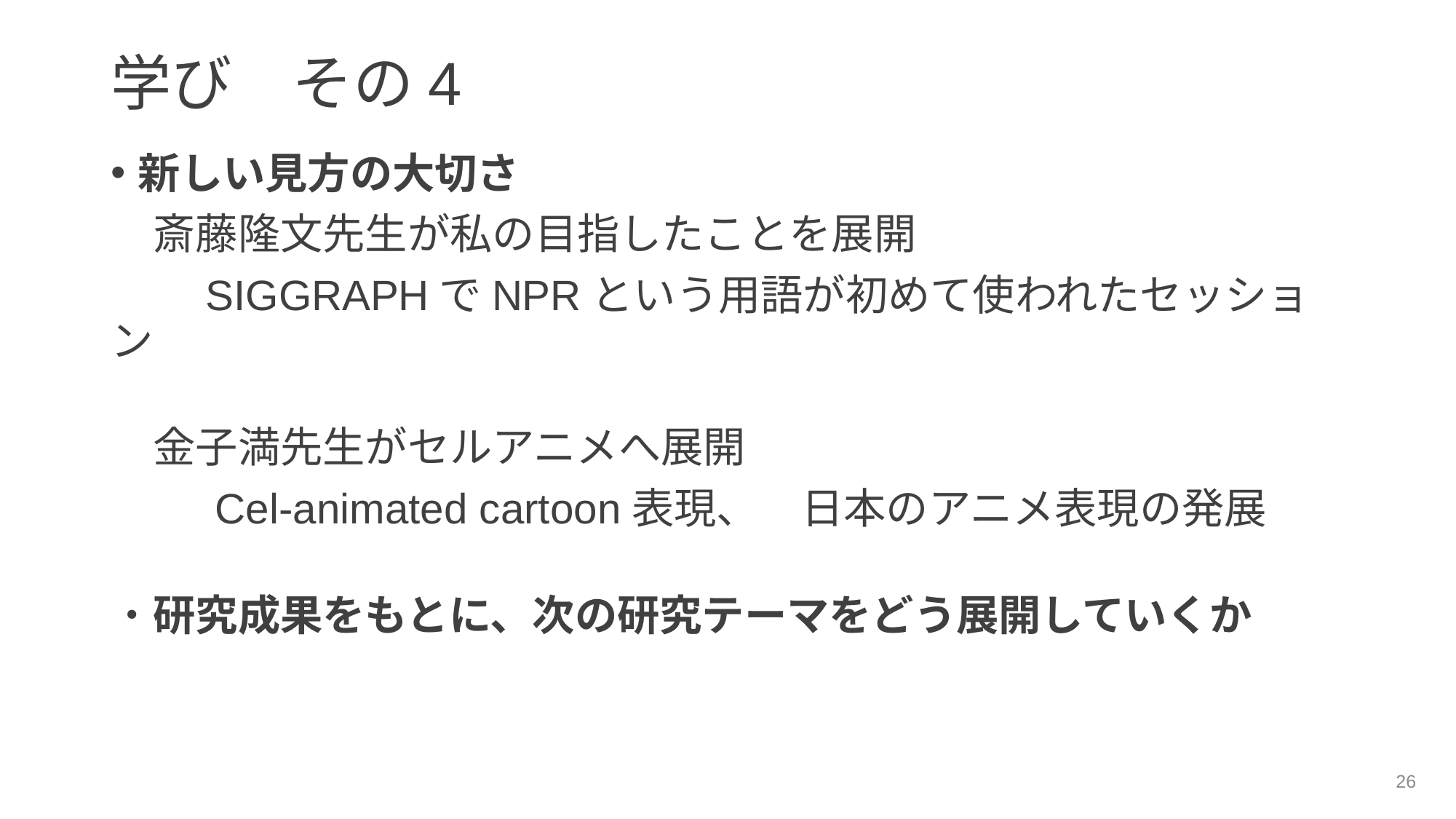

# 学び　その4
新しい見方の大切さ
　斎藤隆文先生が私の目指したことを展開
　　SIGGRAPHでNPRという用語が初めて使われたセッション
　金子満先生がセルアニメへ展開
　　 Cel-animated cartoon表現、　日本のアニメ表現の発展
・研究成果をもとに、次の研究テーマをどう展開していくか

26